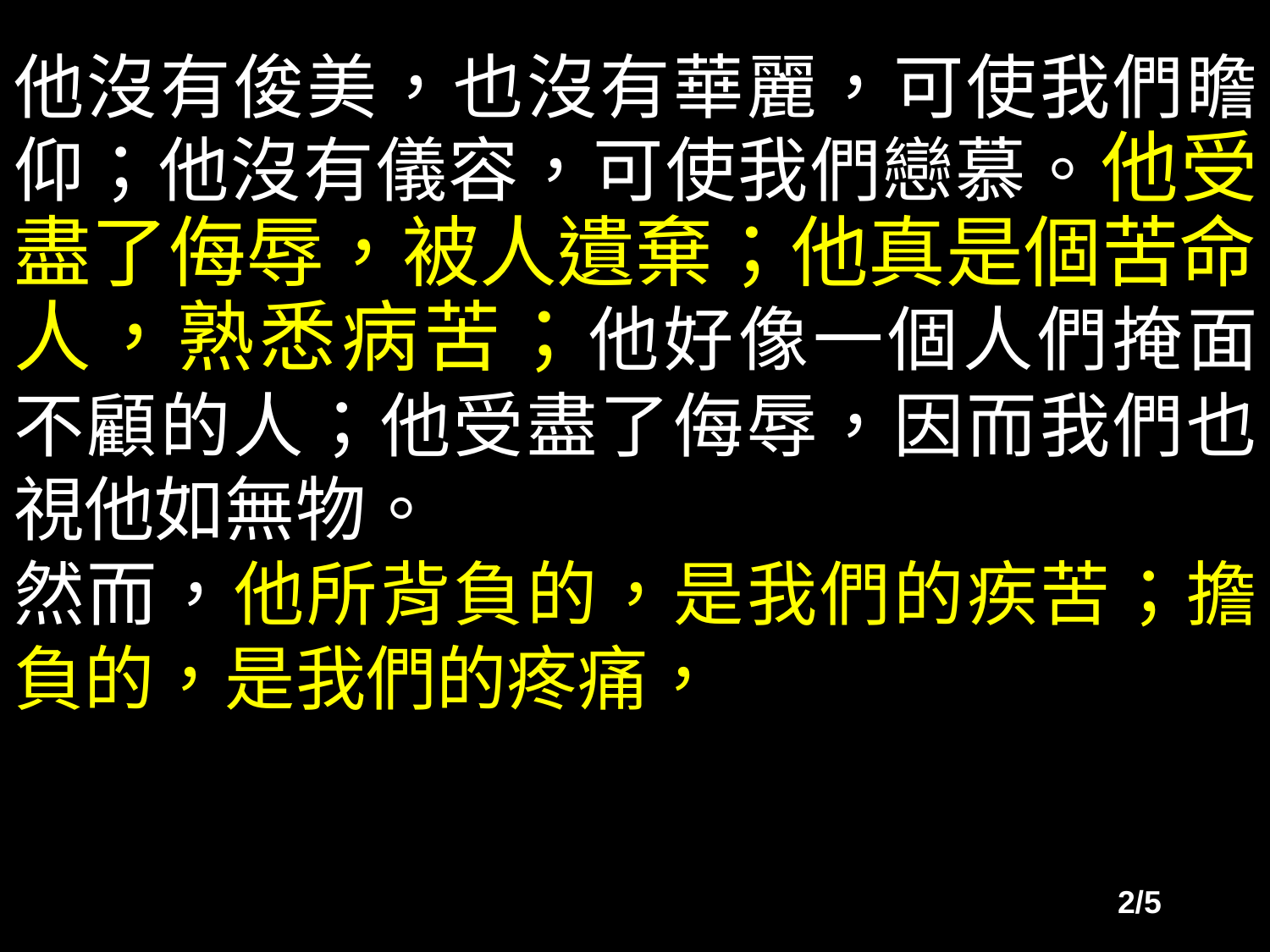

他沒有俊美，也沒有華麗，可使我們瞻仰；他沒有儀容，可使我們戀慕。他受盡了侮辱，被人遺棄；他真是個苦命人，熟悉病苦；他好像一個人們掩面不顧的人；他受盡了侮辱，因而我們也視他如無物。
然而，他所背負的，是我們的疾苦；擔負的，是我們的疼痛，
2/5